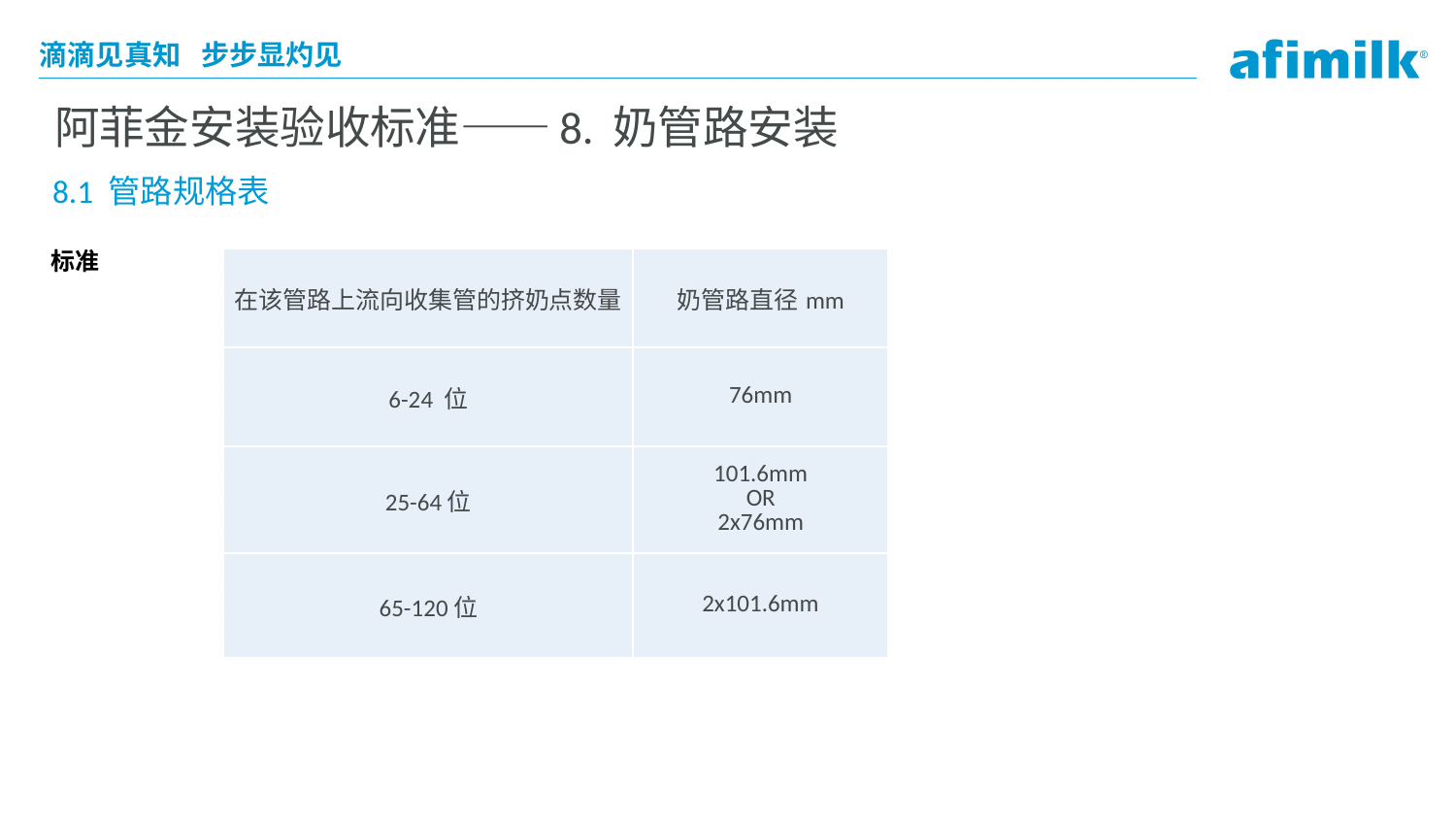

# 阿菲金安装验收标准——8. 奶管路安装
8.1 管路规格表
标准
| 在该管路上流向收集管的挤奶点数量 | 奶管路直径mm |
| --- | --- |
| 6-24 位 | 76mm |
| 25-64位 | 101.6mm OR 2x76mm |
| 65-120位 | 2x101.6mm |